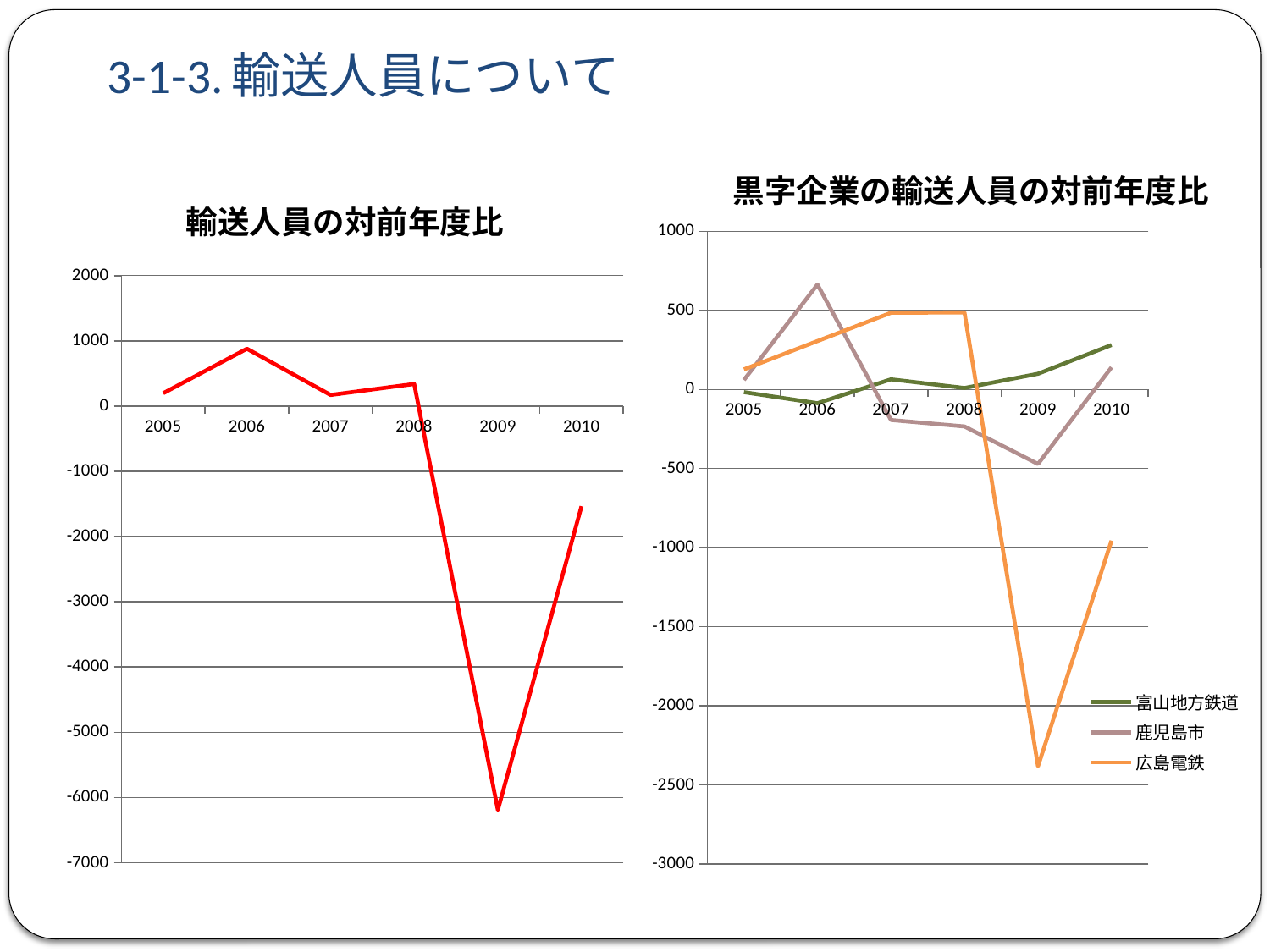

# 3-1-3.輸送人員について

### Chart: 黒字企業の輸送人員の対前年度比

| Category | 富山地方鉄道 | 鹿児島市 | 広島電鉄 |
|---|---|---|---|
| 2005 | -17.0 | 60.0 | 127.0 |
| 2006 | -87.0 | 663.0 | 306.0 |
| 2007 | 64.0 | -193.0 | 485.0 |
| 2008 | 9.0 | -234.0 | 487.0 |
| 2009 | 99.0 | -471.0 | -2382.0 |
| 2010 | 281.0 | 140.0 | -956.0 |

### Chart: 輸送人員の対前年度比

| Category | 合計 |
|---|---|
| 2005 | 197.0 |
| 2006 | 879.0 |
| 2007 | 170.0 |
| 2008 | 339.0 |
| 2009 | -6191.0 |
| 2010 | -1535.0 |